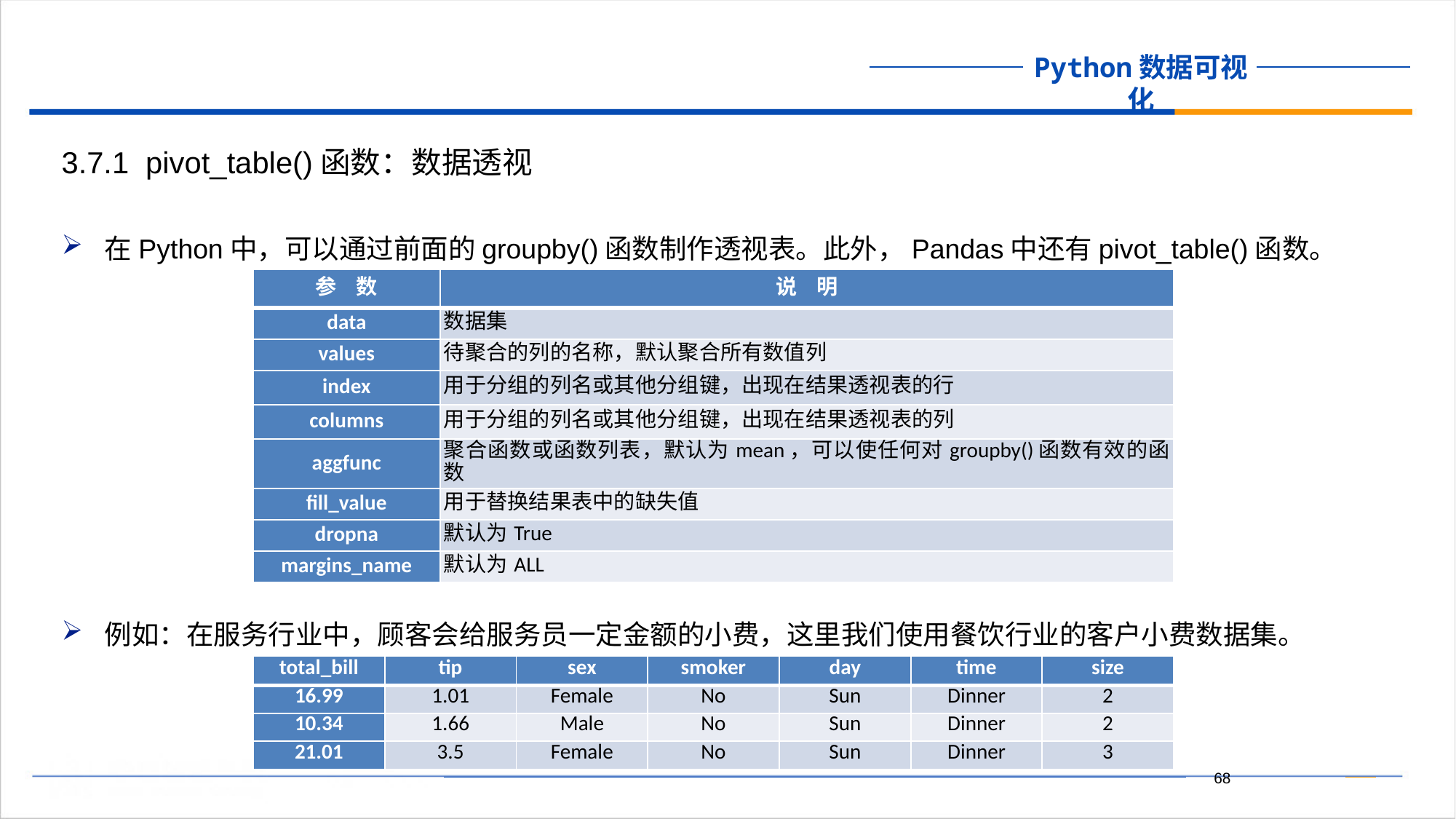

3.7.1  pivot_table()函数：数据透视
在Python中，可以通过前面的groupby()函数制作透视表。此外，Pandas中还有pivot_table()函数。

例如：在服务行业中，顾客会给服务员一定金额的小费，这里我们使用餐饮行业的客户小费数据集。
| 参 数 | 说 明 |
| --- | --- |
| data | 数据集 |
| values | 待聚合的列的名称，默认聚合所有数值列 |
| index | 用于分组的列名或其他分组键，出现在结果透视表的行 |
| columns | 用于分组的列名或其他分组键，出现在结果透视表的列 |
| aggfunc | 聚合函数或函数列表，默认为mean，可以使任何对groupby()函数有效的函数 |
| fill\_value | 用于替换结果表中的缺失值 |
| dropna | 默认为True |
| margins\_name | 默认为ALL |
| total\_bill | tip | sex | smoker | day | time | size |
| --- | --- | --- | --- | --- | --- | --- |
| 16.99 | 1.01 | Female | No | Sun | Dinner | 2 |
| 10.34 | 1.66 | Male | No | Sun | Dinner | 2 |
| 21.01 | 3.5 | Female | No | Sun | Dinner | 3 |